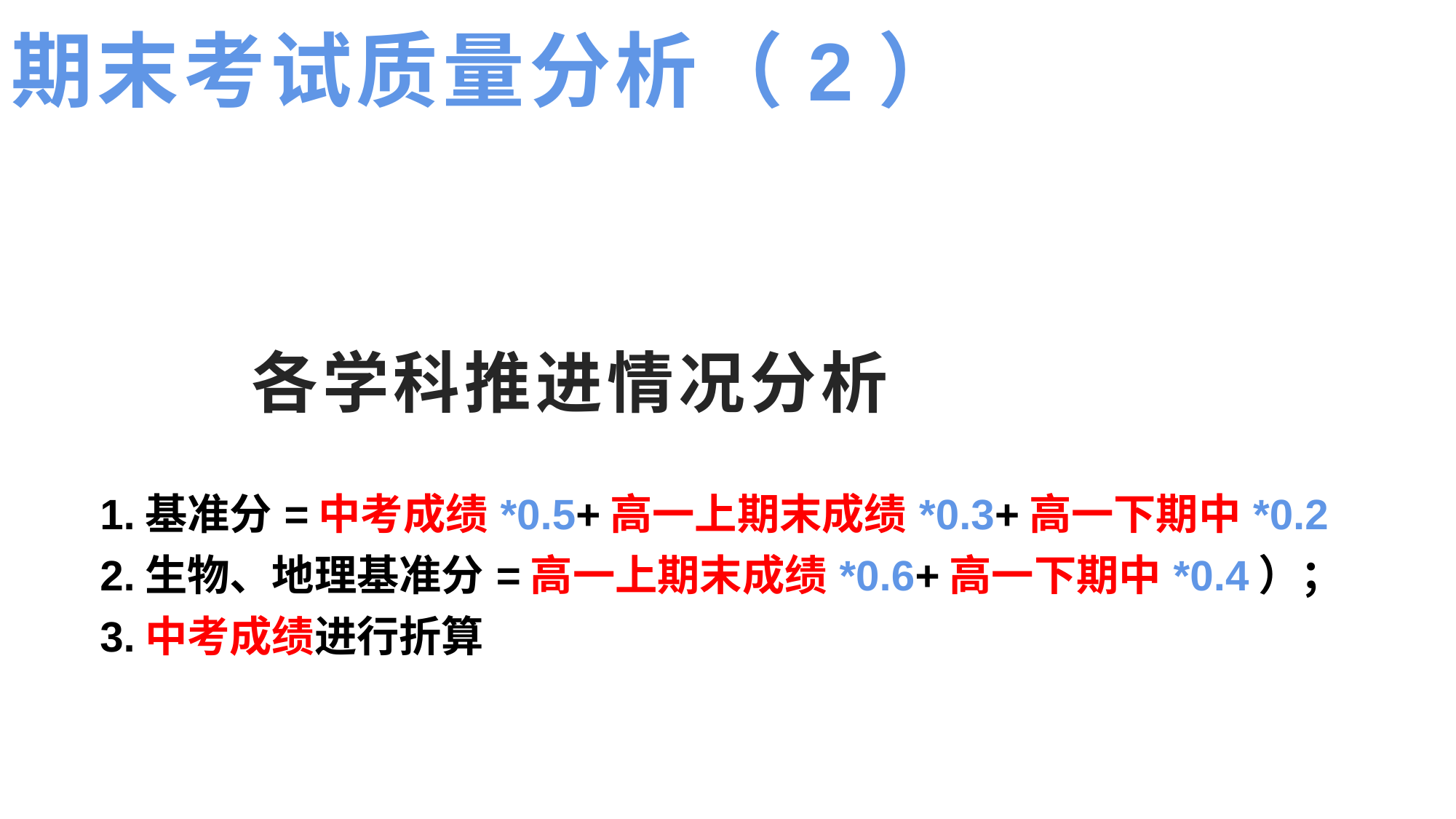

# 期末考试质量分析（2）
 各学科推进情况分析
| 1.基准分=中考成绩\*0.5+高一上期末成绩\*0.3+高一下期中\*0.2 2.生物、地理基准分=高一上期末成绩\*0.6+高一下期中\*0.4）； 3.中考成绩进行折算 |
| --- |